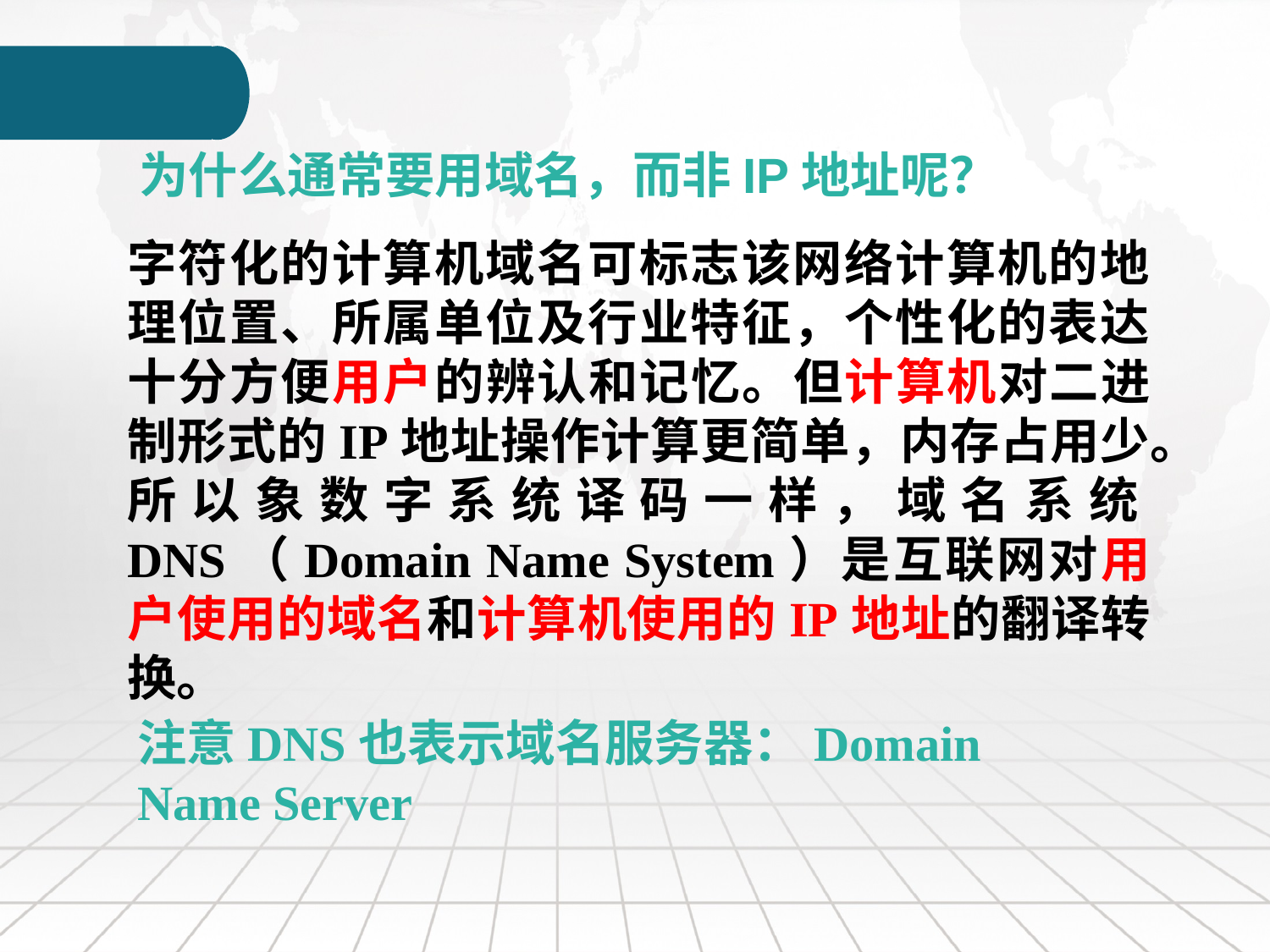

为什么通常要用域名，而非IP地址呢？
字符化的计算机域名可标志该网络计算机的地理位置、所属单位及行业特征，个性化的表达十分方便用户的辨认和记忆。但计算机对二进制形式的IP地址操作计算更简单，内存占用少。所以象数字系统译码一样，域名系统DNS（Domain Name System）是互联网对用户使用的域名和计算机使用的IP地址的翻译转换。
注意DNS也表示域名服务器：Domain Name Server